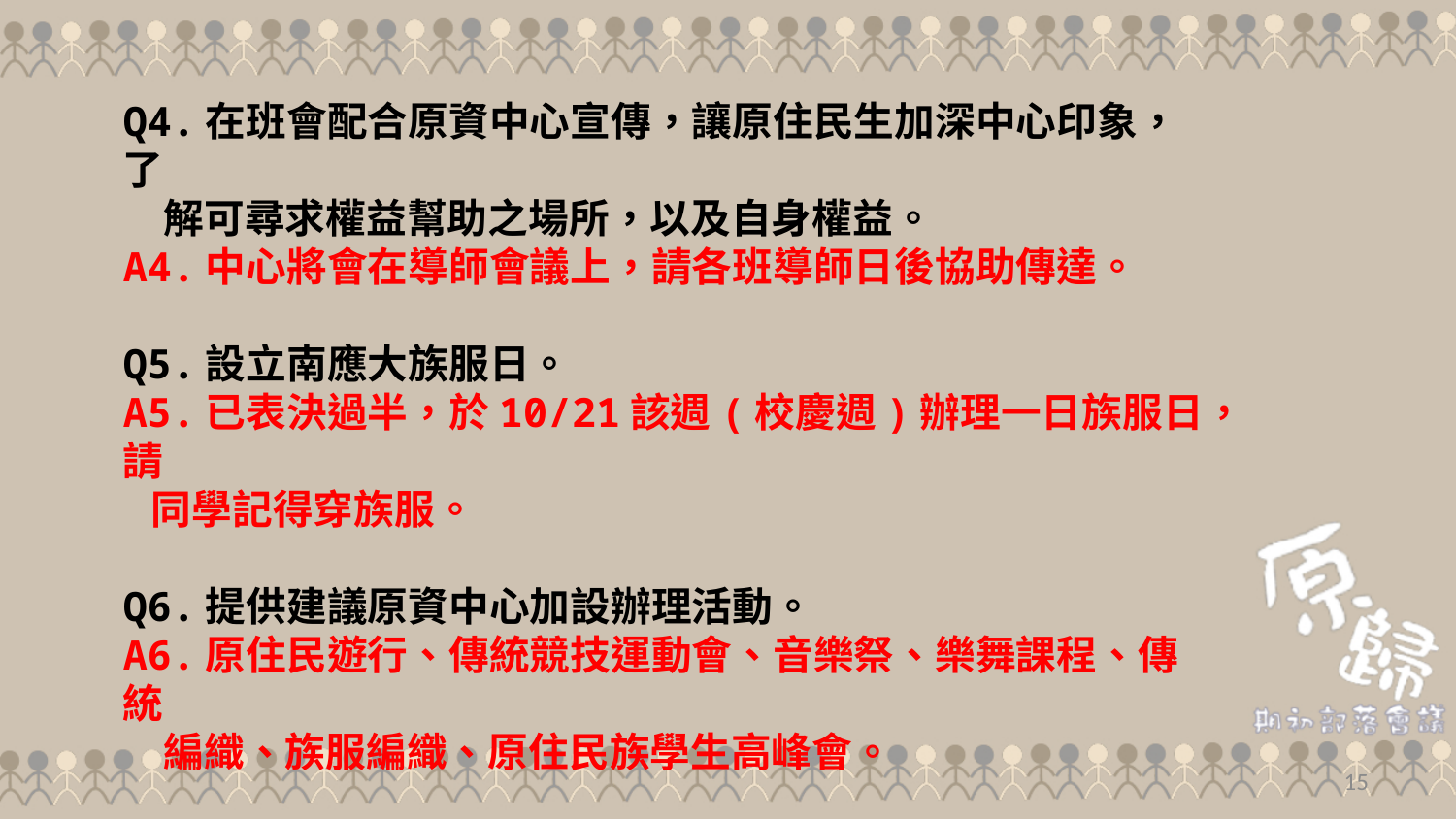

Q4.在班會配合原資中心宣傳，讓原住民生加深中心印象，了
　解可尋求權益幫助之場所，以及自身權益。
A4.中心將會在導師會議上，請各班導師日後協助傳達。

Q5.設立南應大族服日。
A5.已表決過半，於10/21該週(校慶週)辦理一日族服日，請
  同學記得穿族服。

Q6.提供建議原資中心加設辦理活動。
A6.原住民遊行、傳統競技運動會、音樂祭、樂舞課程、傳統
　編織、族服編織、原住民族學生高峰會。

15